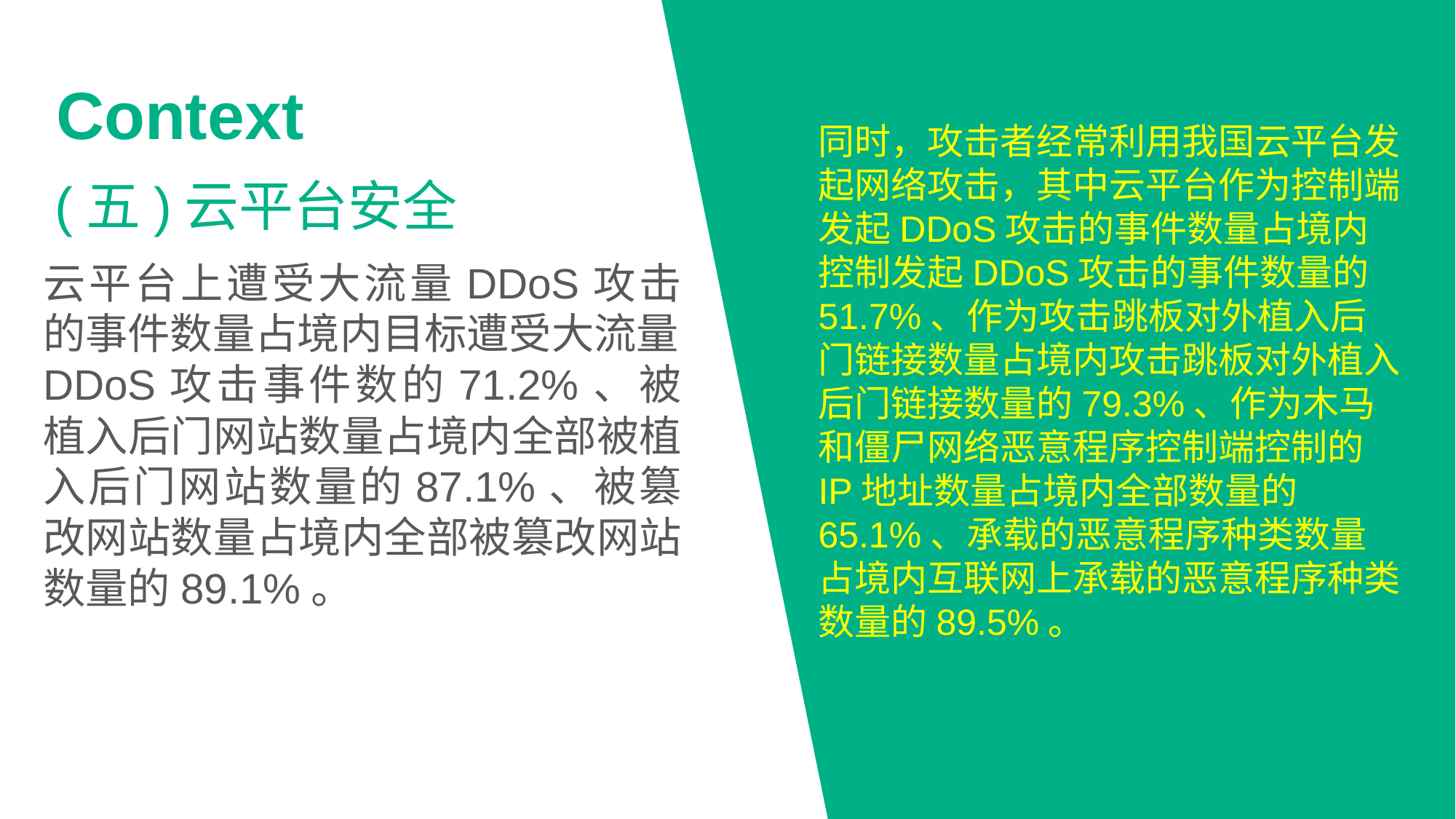

Context
同时，攻击者经常利用我国云平台发起网络攻击，其中云平台作为控制端发起DDoS攻击的事件数量占境内控制发起DDoS攻击的事件数量的51.7%、作为攻击跳板对外植入后门链接数量占境内攻击跳板对外植入后门链接数量的79.3%、作为木马和僵尸网络恶意程序控制端控制的IP地址数量占境内全部数量的65.1%、承载的恶意程序种类数量占境内互联网上承载的恶意程序种类数量的89.5%。
(五)云平台安全
云平台上遭受大流量DDoS攻击的事件数量占境内目标遭受大流量DDoS攻击事件数的71.2%、被植入后门网站数量占境内全部被植入后门网站数量的87.1%、被篡改网站数量占境内全部被篡改网站数量的89.1%。